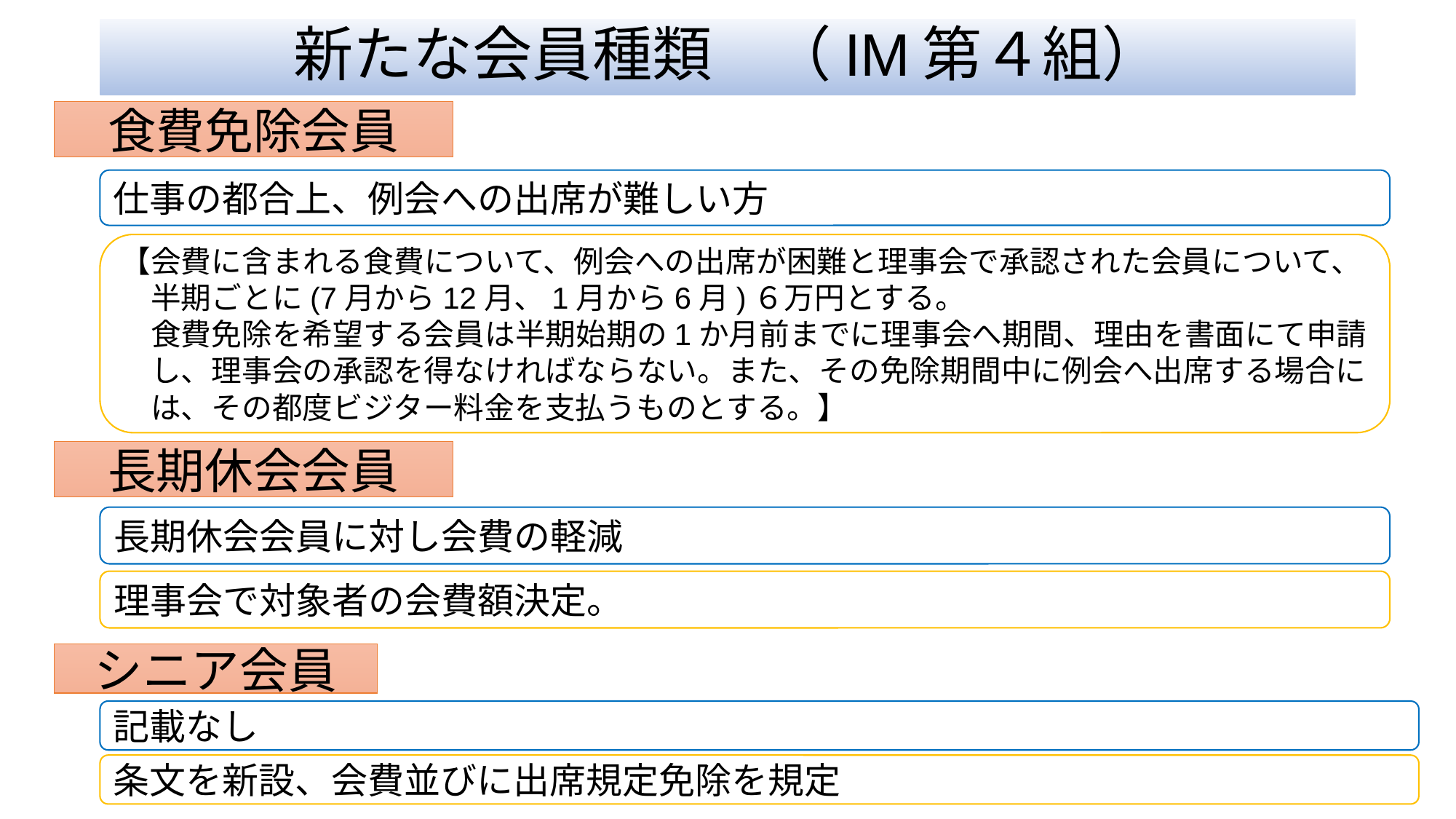

# 新たな会員種類　（IM第４組）
食費免除会員
仕事の都合上、例会への出席が難しい方
【会費に含まれる食費について、例会への出席が困難と理事会で承認された会員について、
　半期ごとに(7月から12月、1月から6月)６万円とする。
　食費免除を希望する会員は半期始期の1か月前までに理事会へ期間、理由を書面にて申請
　し、理事会の承認を得なければならない。また、その免除期間中に例会へ出席する場合に
　は、その都度ビジター料金を支払うものとする。】
長期休会会員
長期休会会員に対し会費の軽減
理事会で対象者の会費額決定。
シニア会員
記載なし
条文を新設、会費並びに出席規定免除を規定